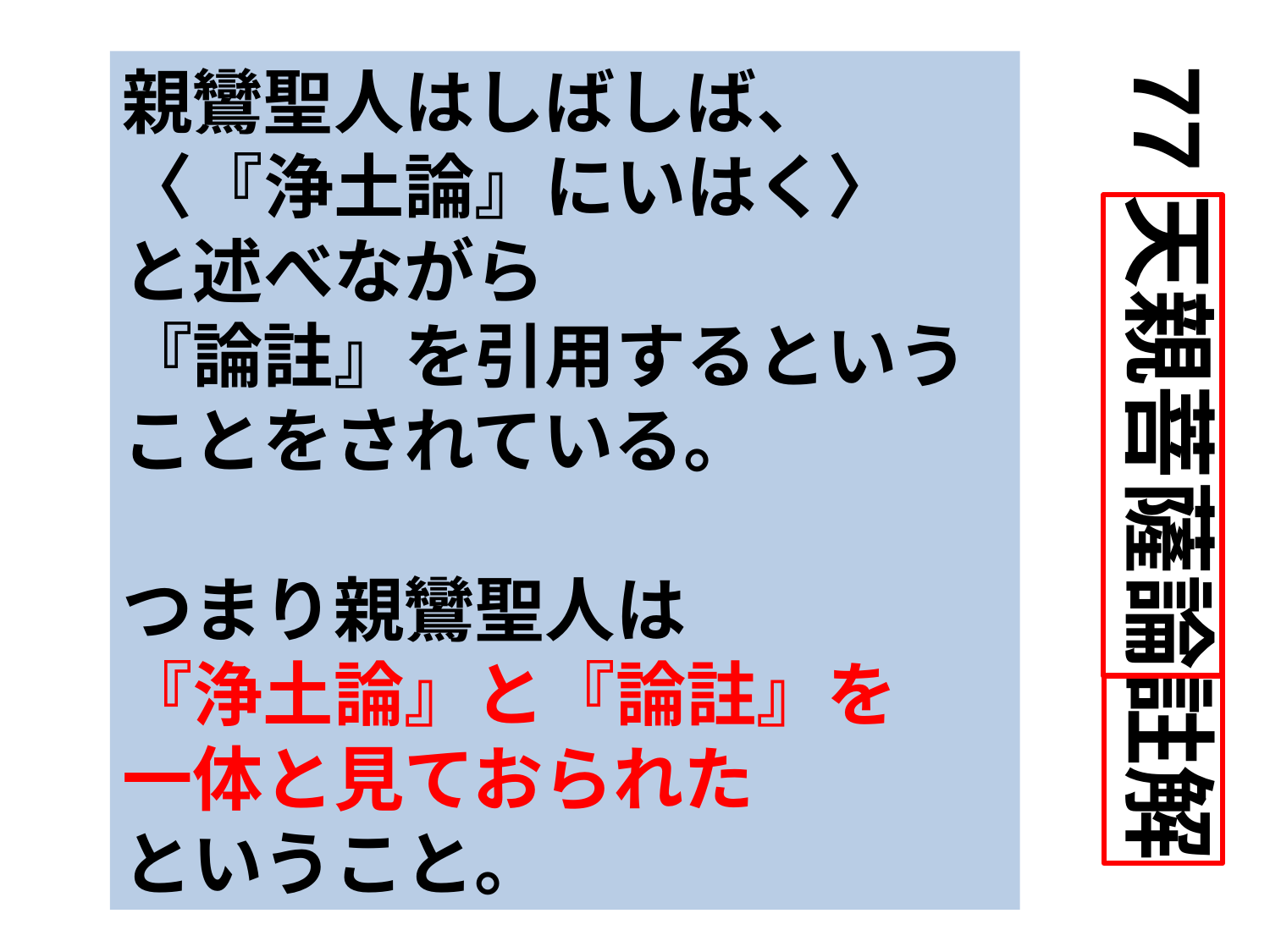

77天親菩薩論註解
親鸞聖人はしばしば、
〈『浄土論』にいはく〉
と述べながら
『論註』を引用するということをされている。

つまり親鸞聖人は
『浄土論』と『論註』を
一体と見ておられた
ということ。